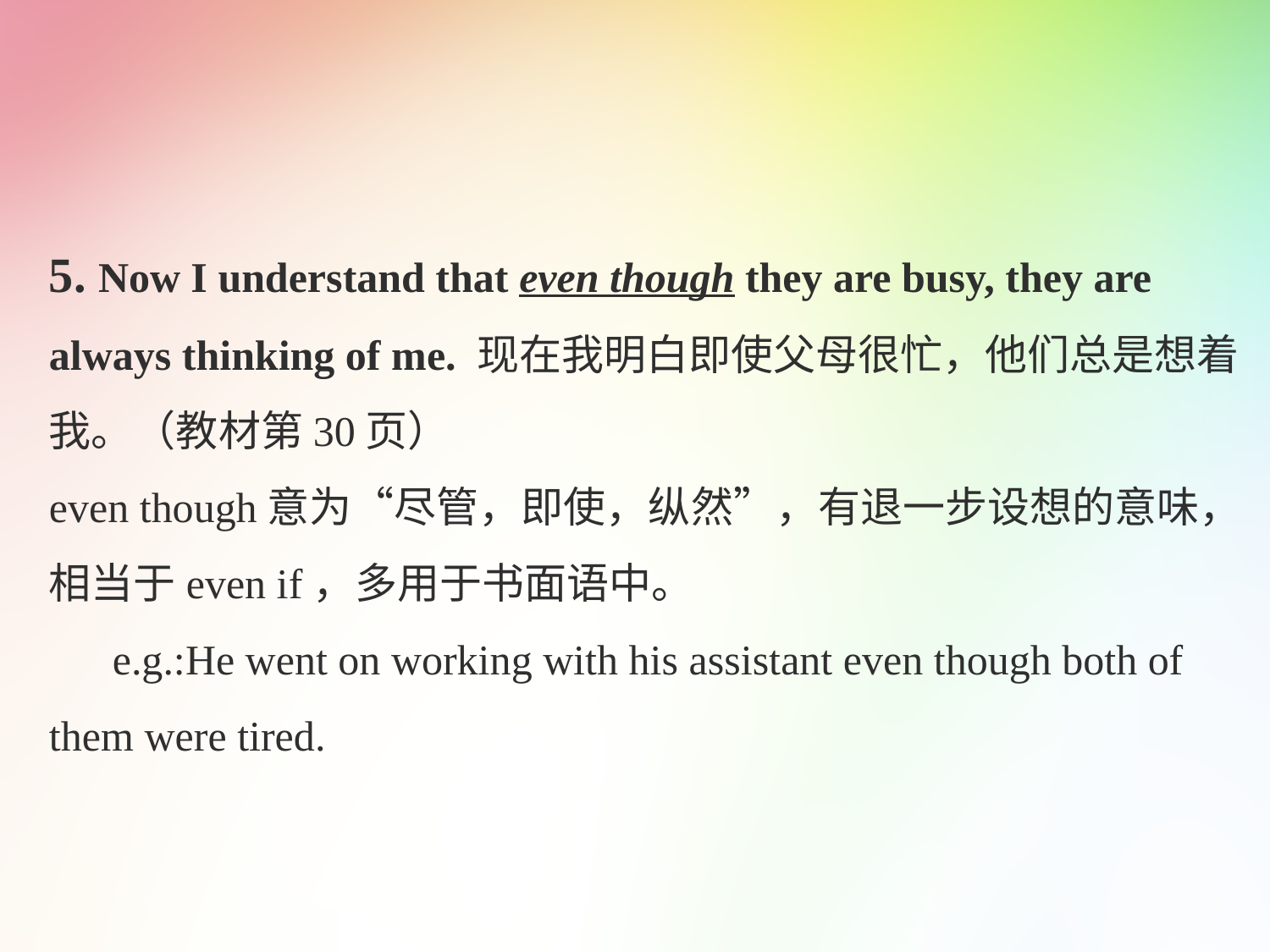

5. Now I understand that even though they are busy, they are always thinking of me. 现在我明白即使父母很忙，他们总是想着我。（教材第30页）
even though意为“尽管，即使，纵然”，有退一步设想的意味，相当于even if，多用于书面语中。
      e.g.:He went on working with his assistant even though both of them were tired.